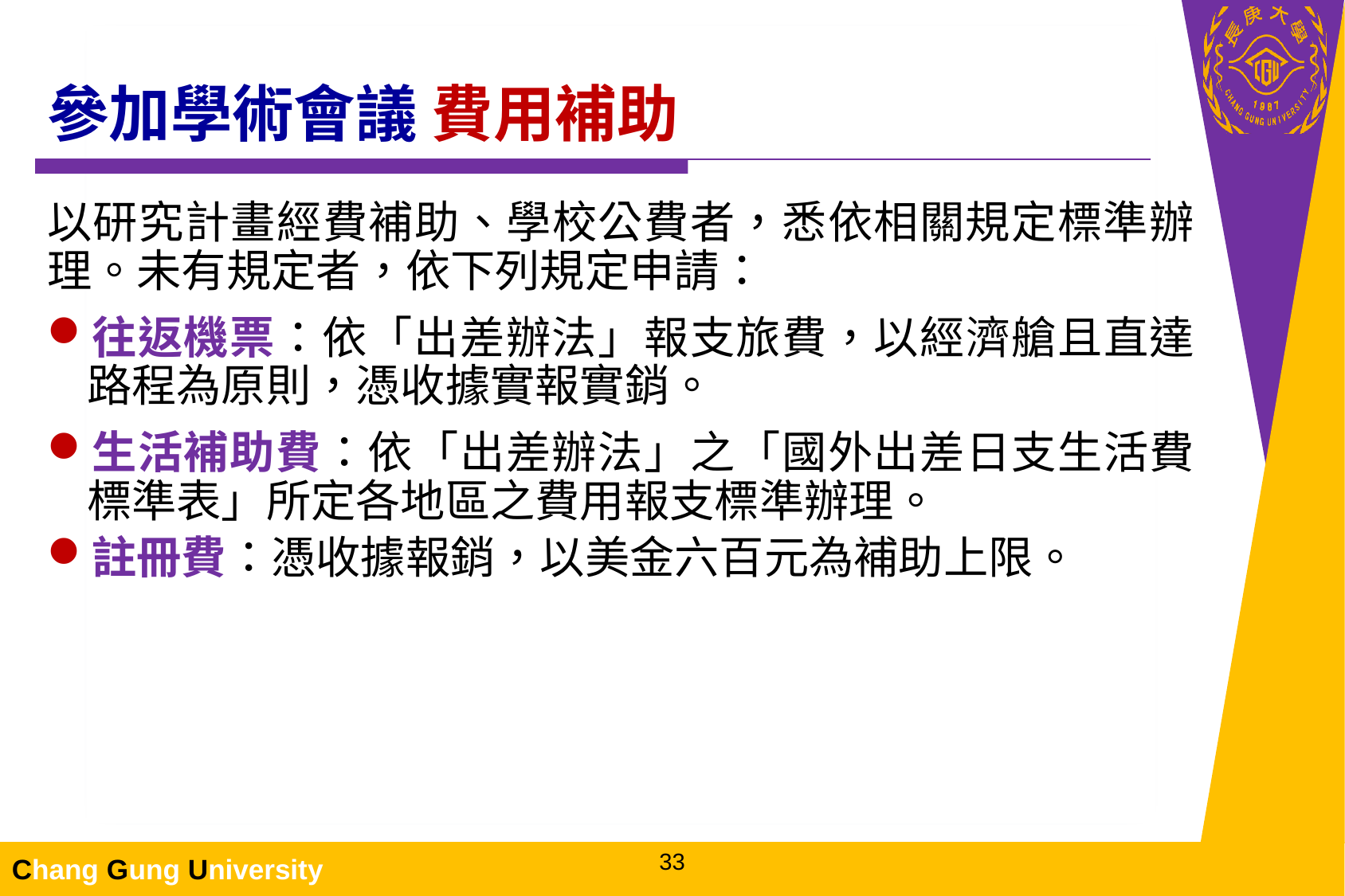

# 參加學術會議 費用補助
以研究計畫經費補助、學校公費者，悉依相關規定標準辦理。未有規定者，依下列規定申請：
往返機票：依「出差辦法」報支旅費，以經濟艙且直達路程為原則，憑收據實報實銷。
生活補助費：依「出差辦法」之「國外出差日支生活費標準表」所定各地區之費用報支標準辦理。
註冊費：憑收據報銷，以美金六百元為補助上限。
33